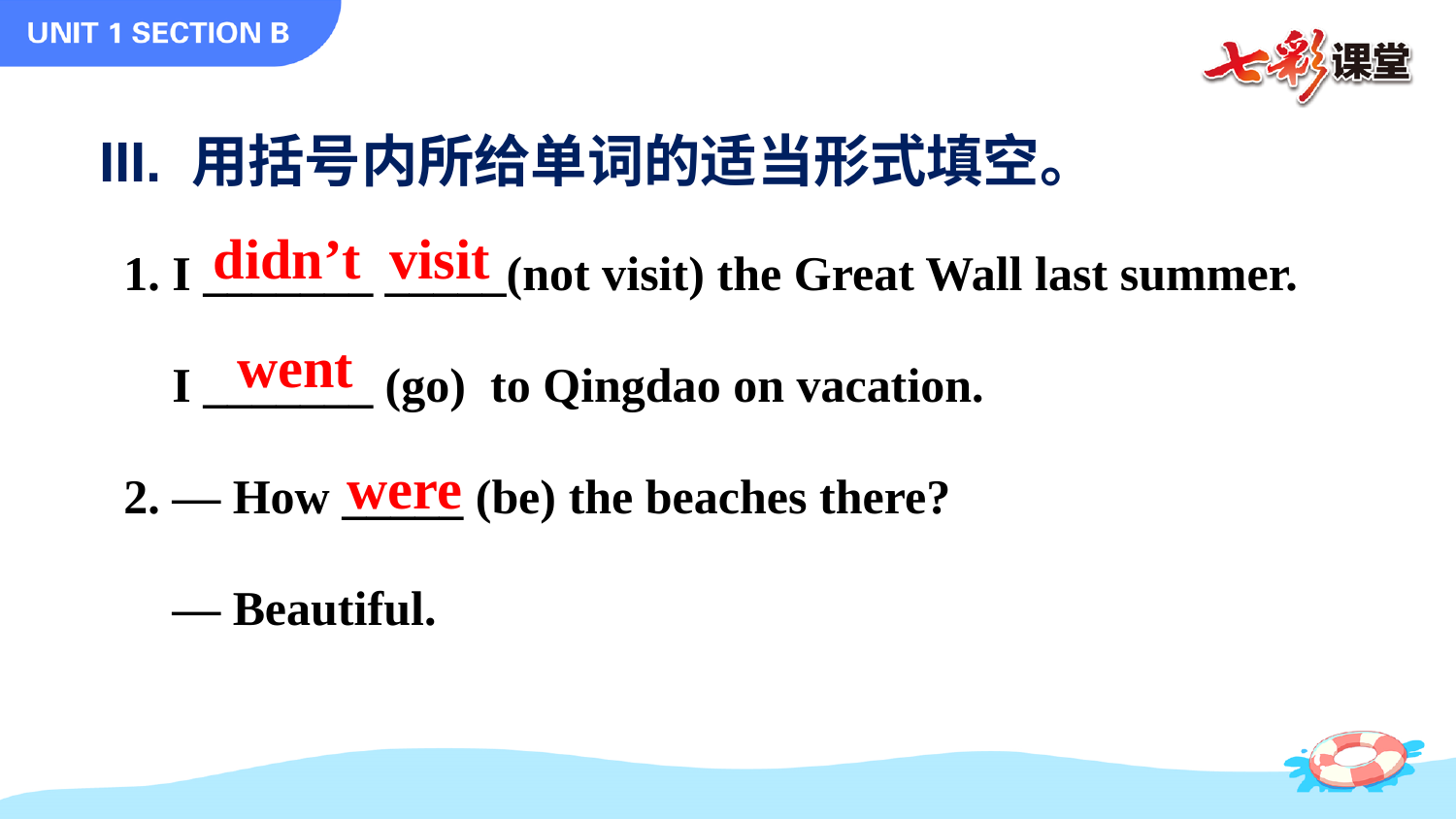

III. 用括号内所给单词的适当形式填空。
1. I _______ _____(not visit) the Great Wall last summer.
    I _______ (go)  to Qingdao on vacation.
2. — How _____ (be) the beaches there?
    — Beautiful.
didn’t  visit
went
were